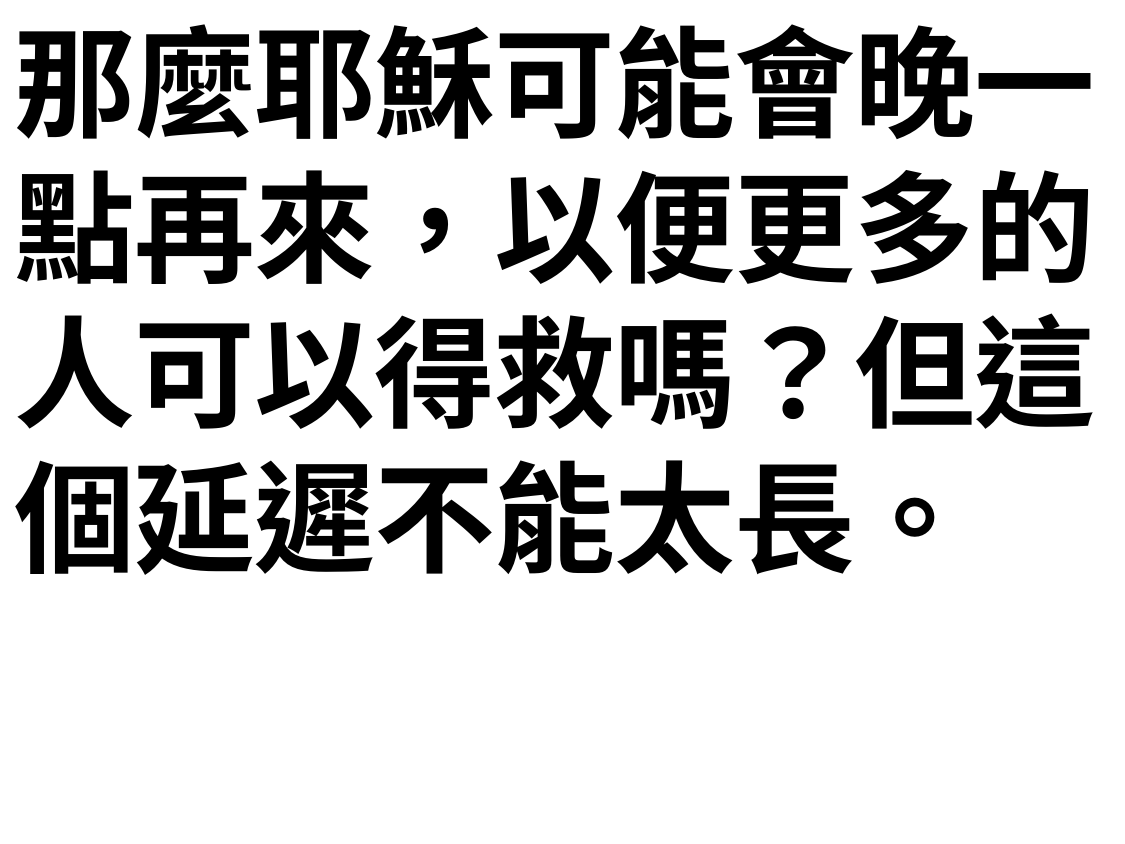

那麼耶穌可能會晚一點再來，以便更多的人可以得救嗎？但這個延遲不能太長。